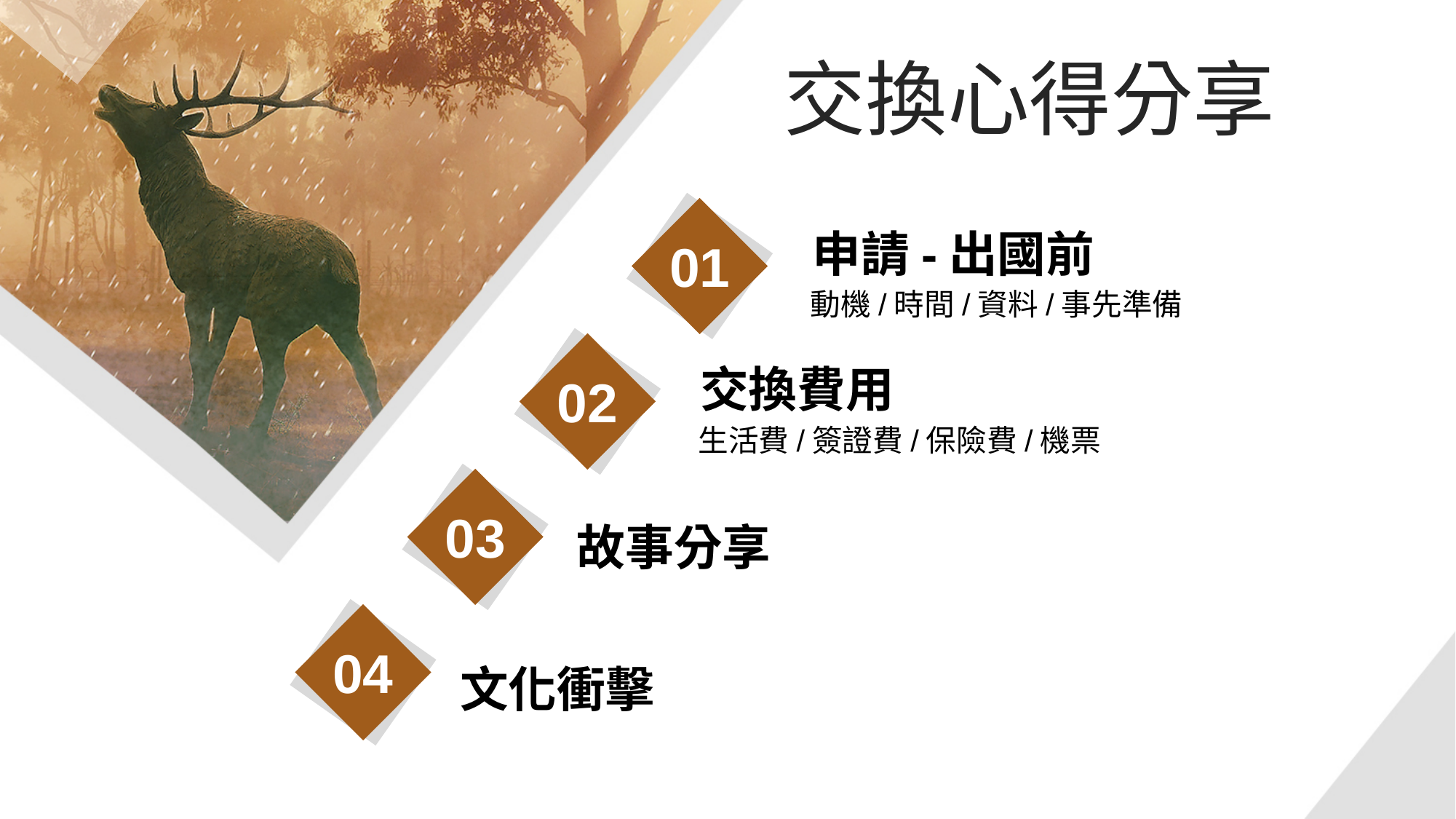

交換心得分享

01
申請-出國前
動機/時間/資料/事先準備

02

02
交換費用
生活費/簽證費/保險費/機票

03
故事分享

04
文化衝擊